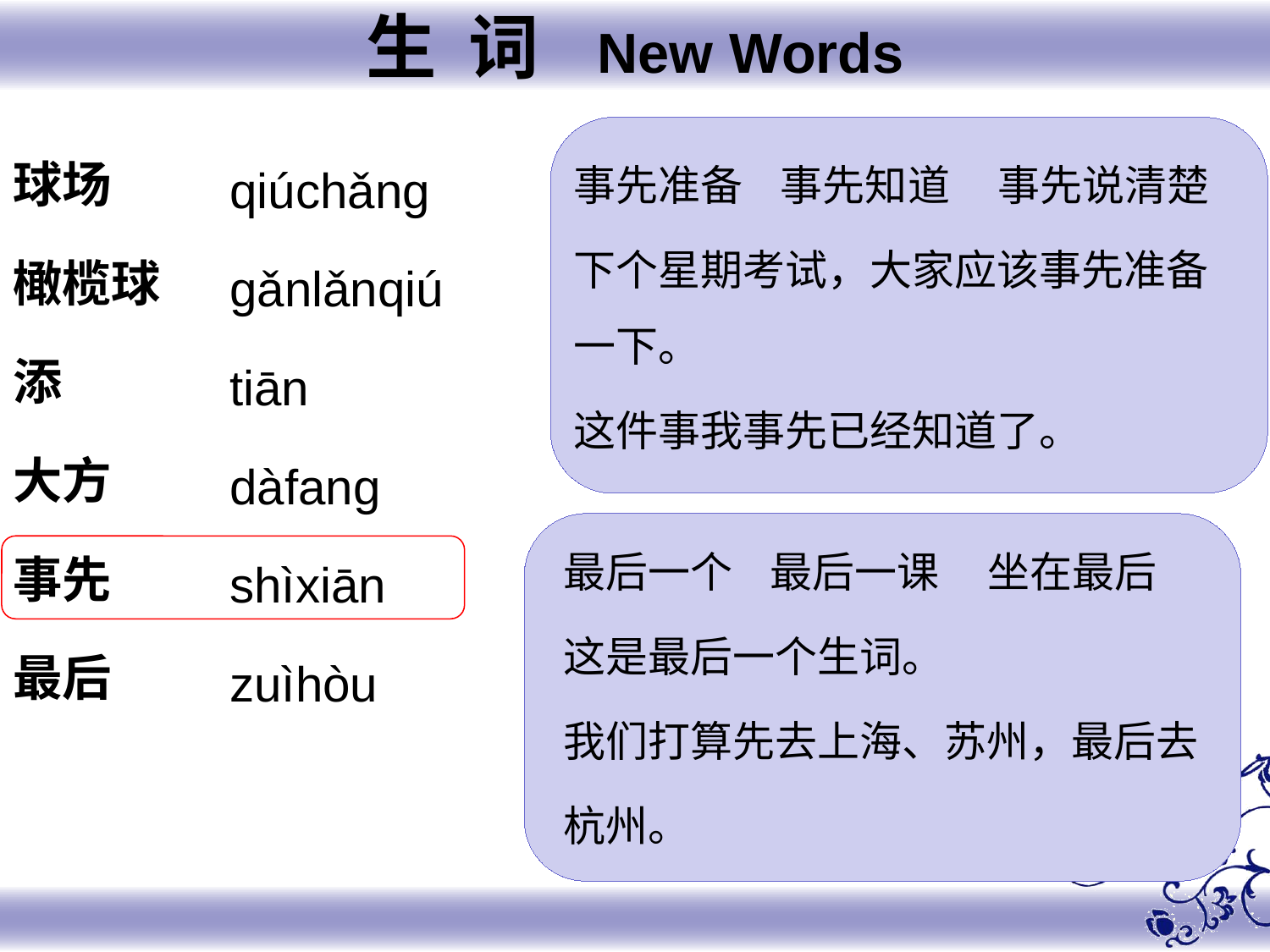

生  词   New Words
球场
橄榄球
添
大方
事先
最后

qiúchǎng
gǎnlǎnqiú
tiān
dàfang
shìxiān
zuìhòu

事先准备    事先知道     事先说清楚
下个星期考试，大家应该事先准备一下。
这件事我事先已经知道了。

最后一个    最后一课     坐在最后
这是最后一个生词。
我们打算先去上海、苏州，最后去
杭州。